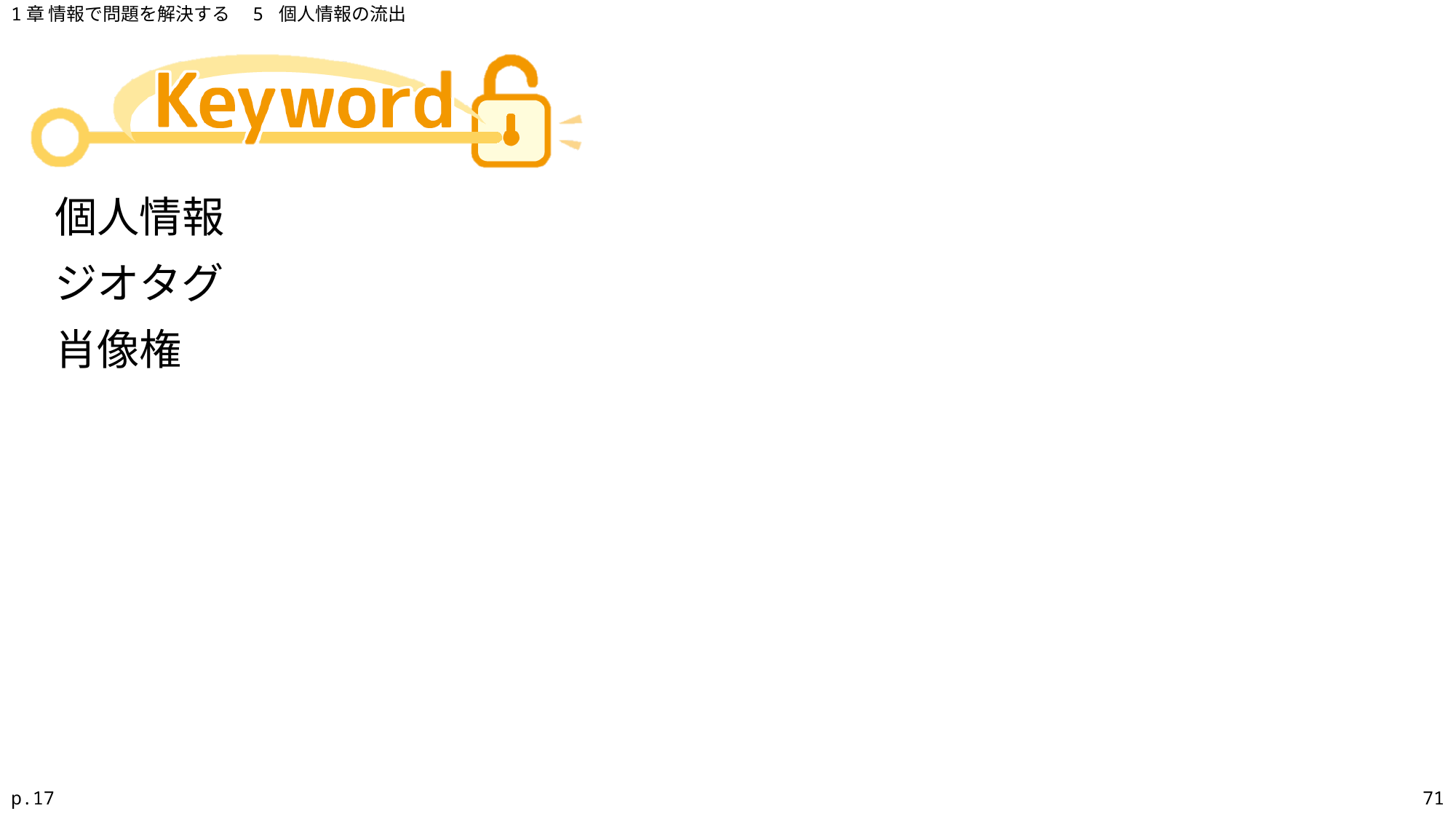

1章 情報で問題を解決する　5 個人情報の流出
個人情報
ジオタグ
肖像権
p.17
71